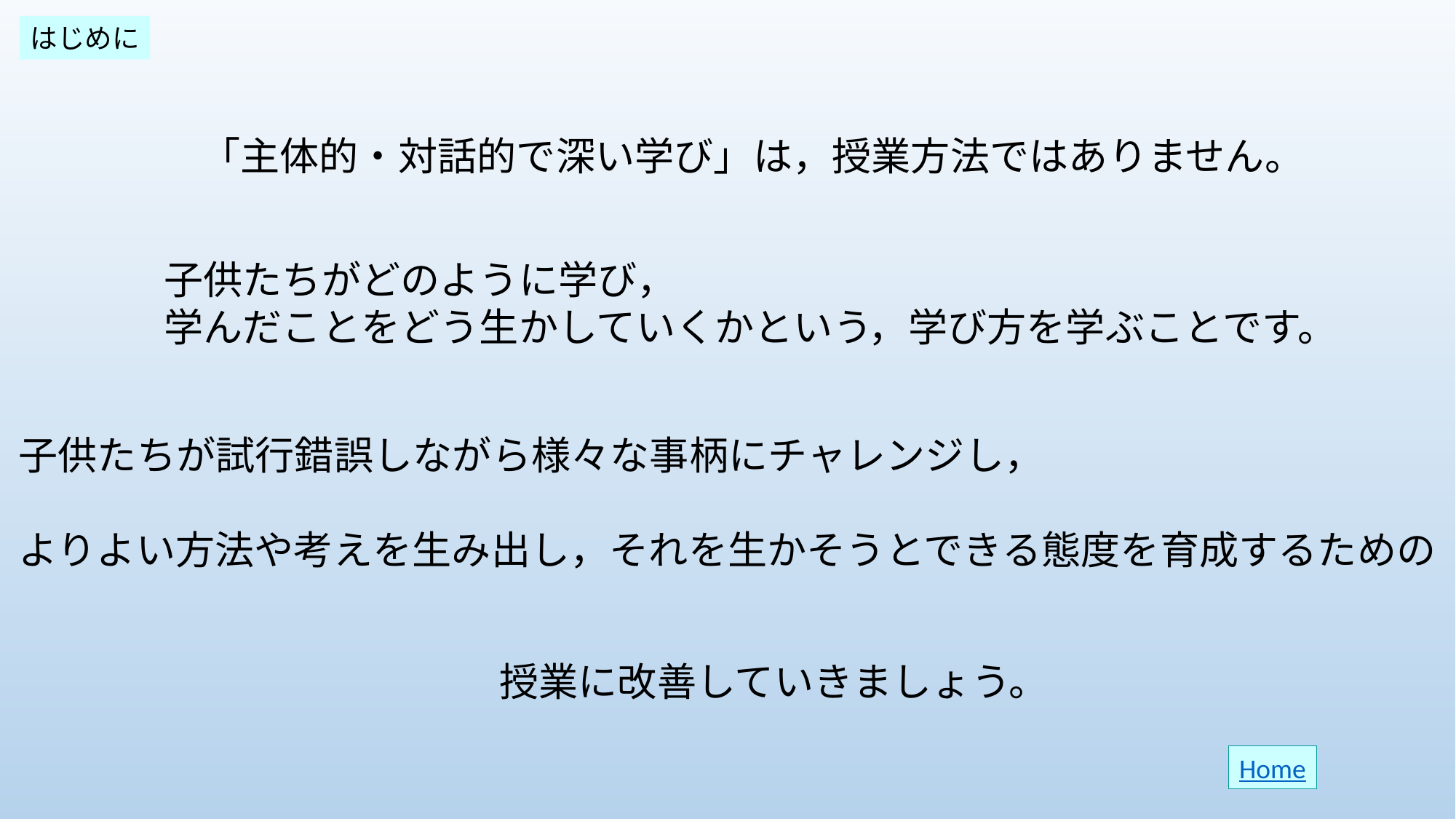

はじめに
「主体的・対話的で深い学び」は，授業方法ではありません。
子供たちがどのように学び，
学んだことをどう生かしていくかという，学び方を学ぶことです。
子供たちが試行錯誤しながら様々な事柄にチャレンジし，

よりよい方法や考えを生み出し，それを生かそうとできる態度を育成するための
授業に改善していきましょう。
Home